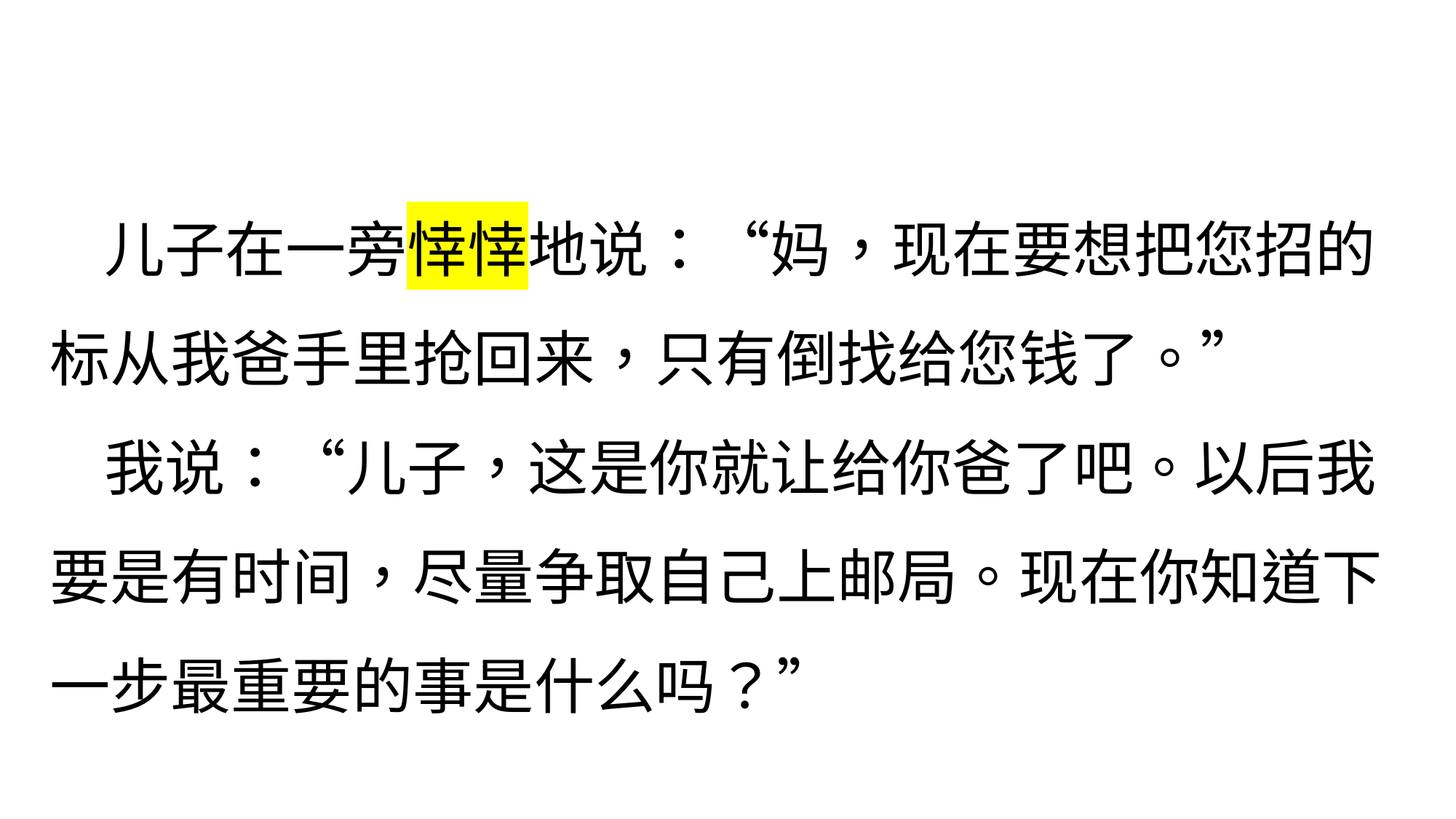

儿子在一旁悻悻地说：“妈，现在要想把您招的标从我爸手里抢回来，只有倒找给您钱了。”
我说：“儿子，这是你就让给你爸了吧。以后我要是有时间，尽量争取自己上邮局。现在你知道下一步最重要的事是什么吗？”